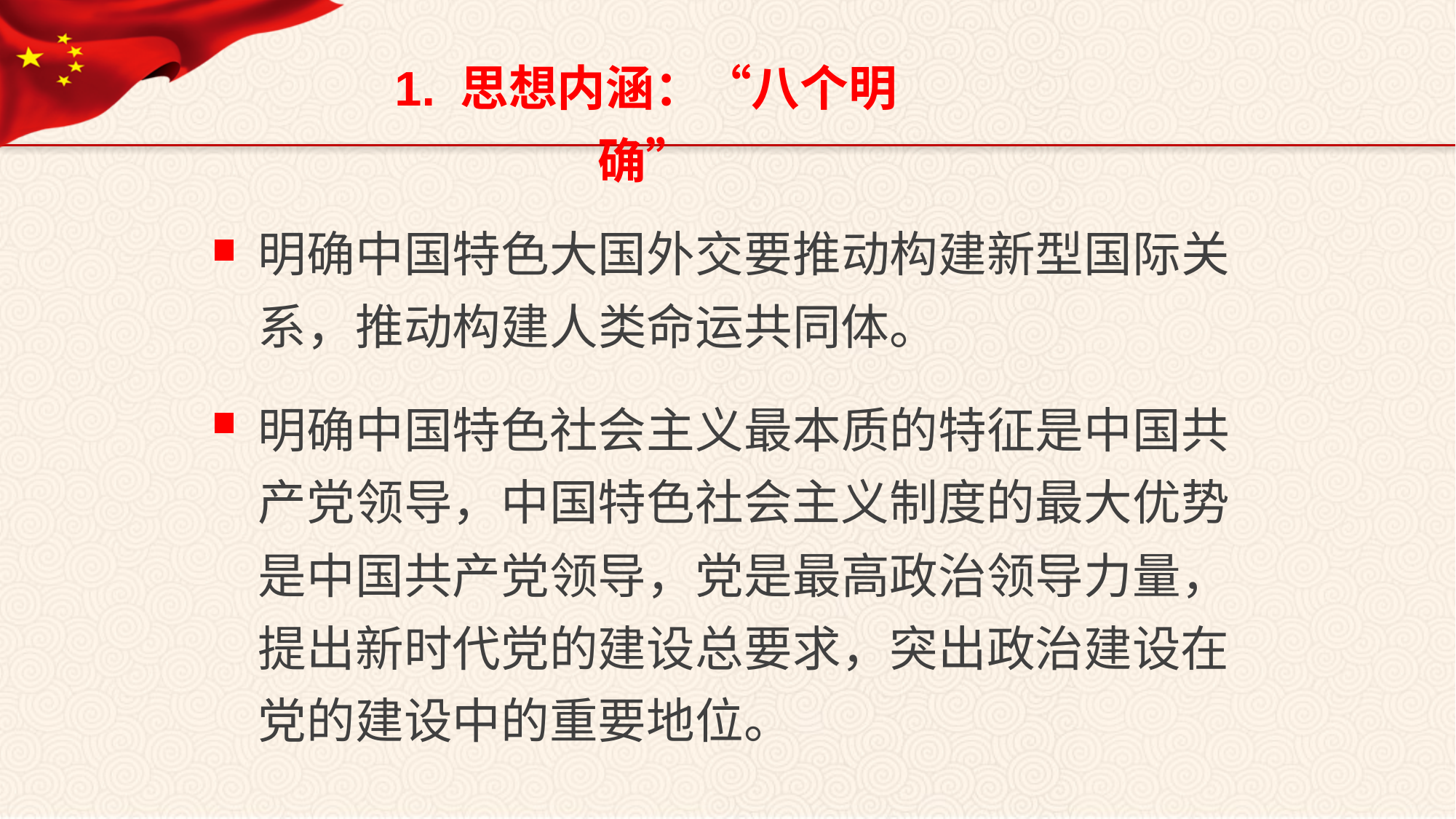

1. 思想内涵：“八个明确”
明确中国特色大国外交要推动构建新型国际关系，推动构建人类命运共同体。
明确中国特色社会主义最本质的特征是中国共产党领导，中国特色社会主义制度的最大优势是中国共产党领导，党是最高政治领导力量，提出新时代党的建设总要求，突出政治建设在党的建设中的重要地位。